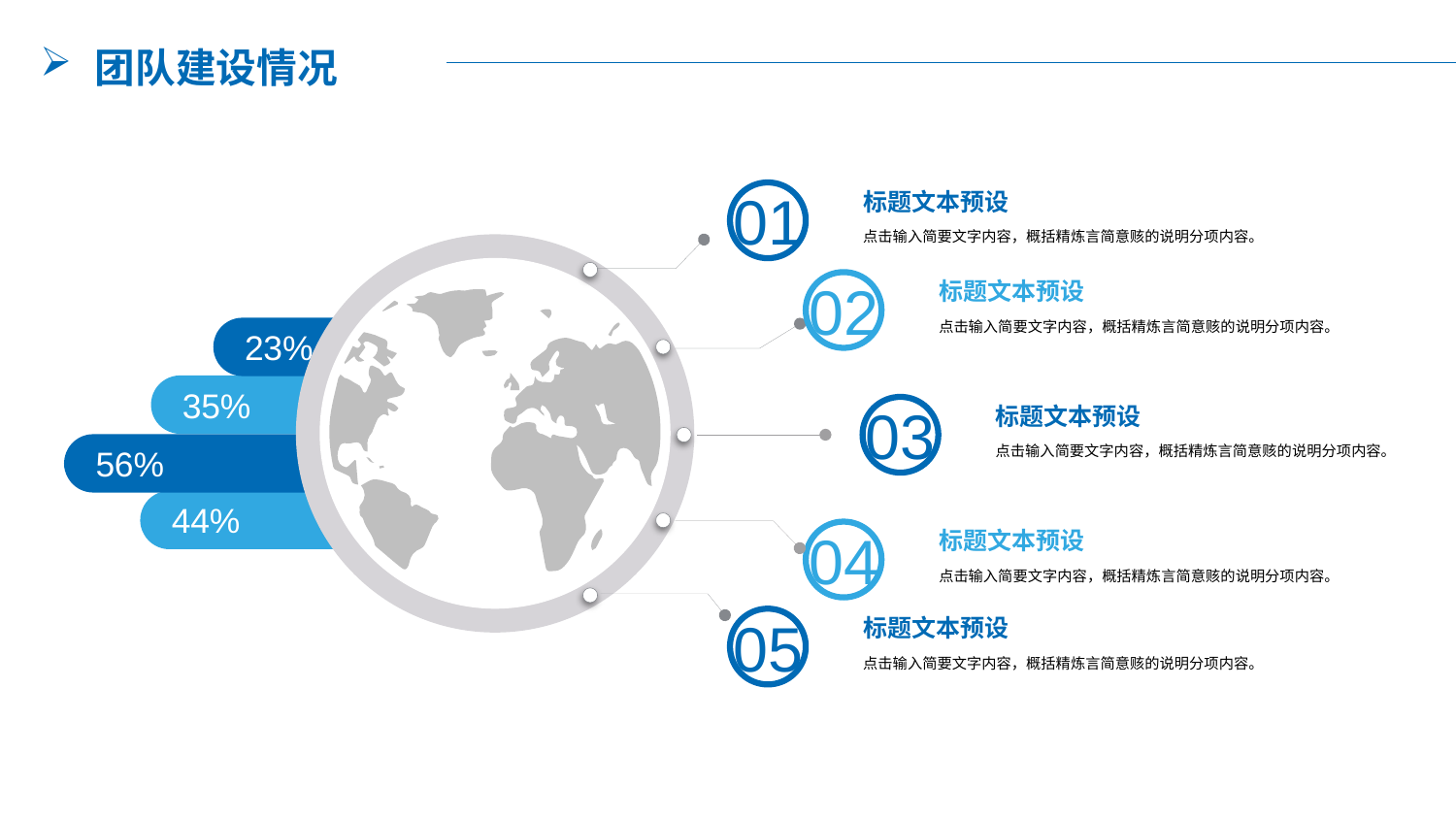

团队建设情况
01
标题文本预设
点击输入简要文字内容，概括精炼言简意赅的说明分项内容。

02
标题文本预设
点击输入简要文字内容，概括精炼言简意赅的说明分项内容。

03
标题文本预设
点击输入简要文字内容，概括精炼言简意赅的说明分项内容。

04
标题文本预设
点击输入简要文字内容，概括精炼言简意赅的说明分项内容。

05
标题文本预设
点击输入简要文字内容，概括精炼言简意赅的说明分项内容。

23%
35%
56%
44%